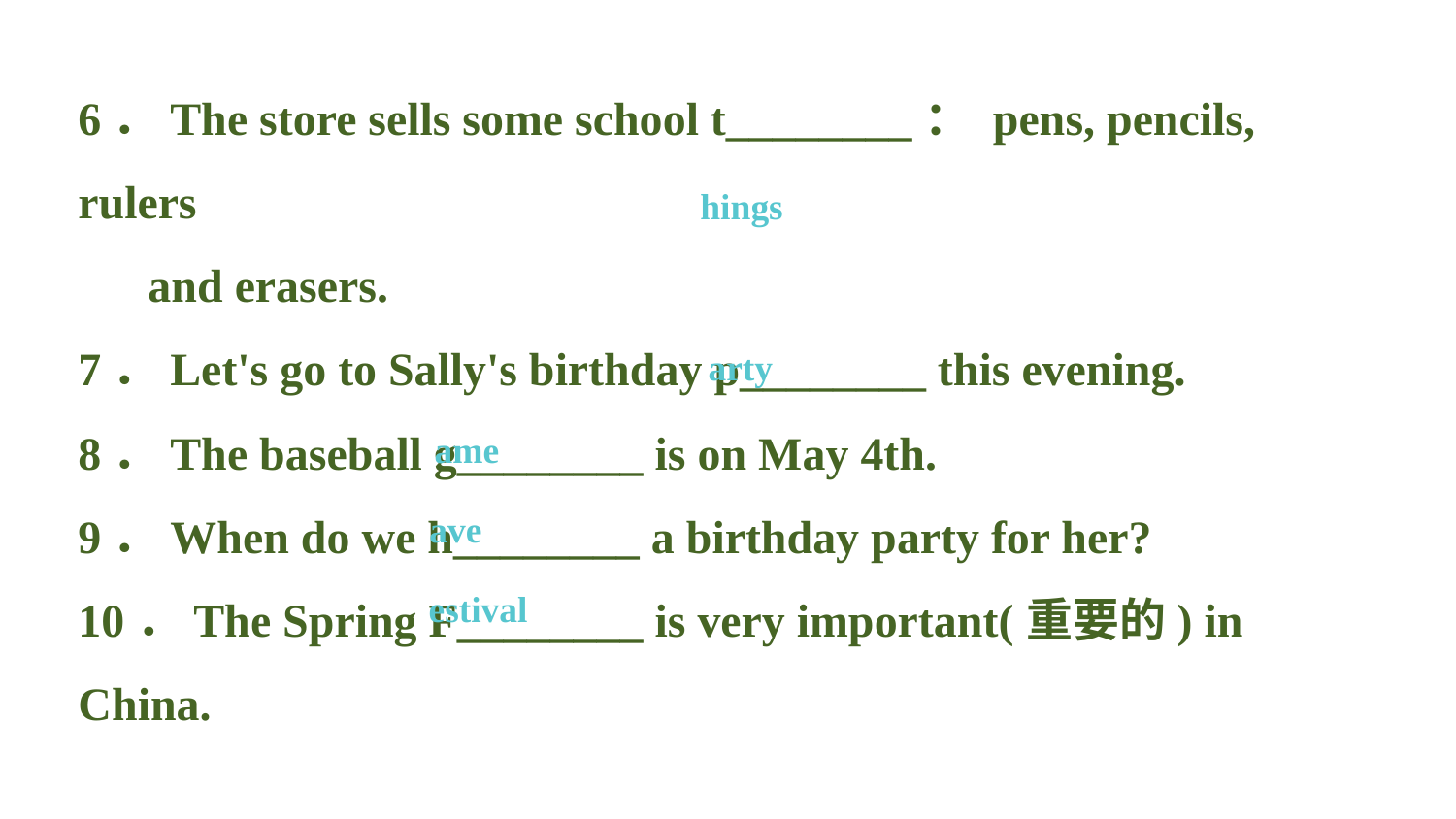

6．The store sells some school t________： pens, pencils, rulers
      and erasers.
7．Let's go to Sally's birthday p________ this evening.
8．The baseball g________ is on May 4th.
9．When do we h________ a birthday party for her?
10．The Spring F________ is very important(重要的) in China.
hings
arty
ame
ave
estival